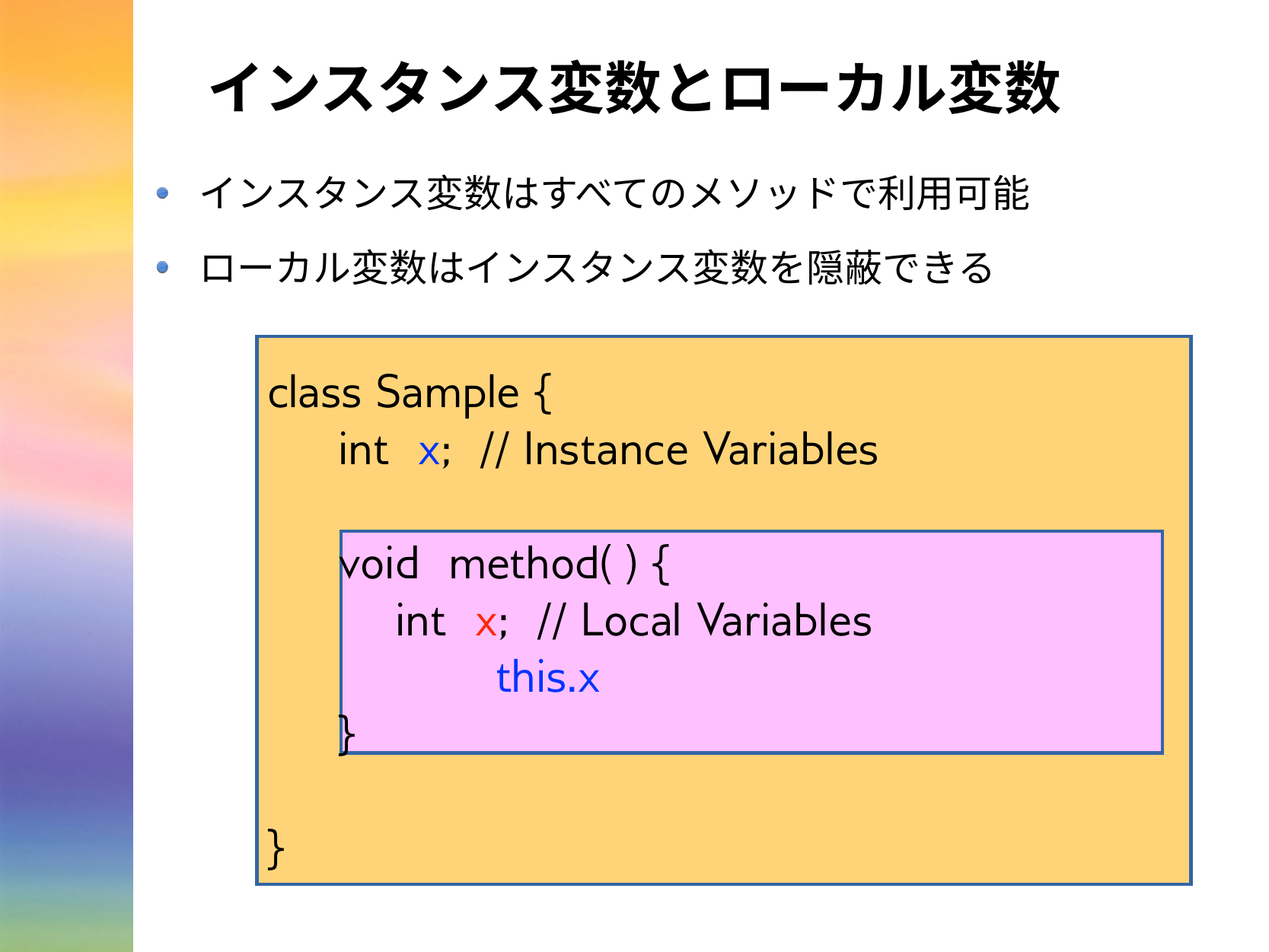

# インスタンス変数とローカル変数
インスタンス変数はすべてのメソッドで利用可能
ローカル変数はインスタンス変数を隠蔽できる

class Sample {
     int  x;  // Instance Variables

     void  method( ) {
         int  x;  // Local Variables
		this.x
     }

}